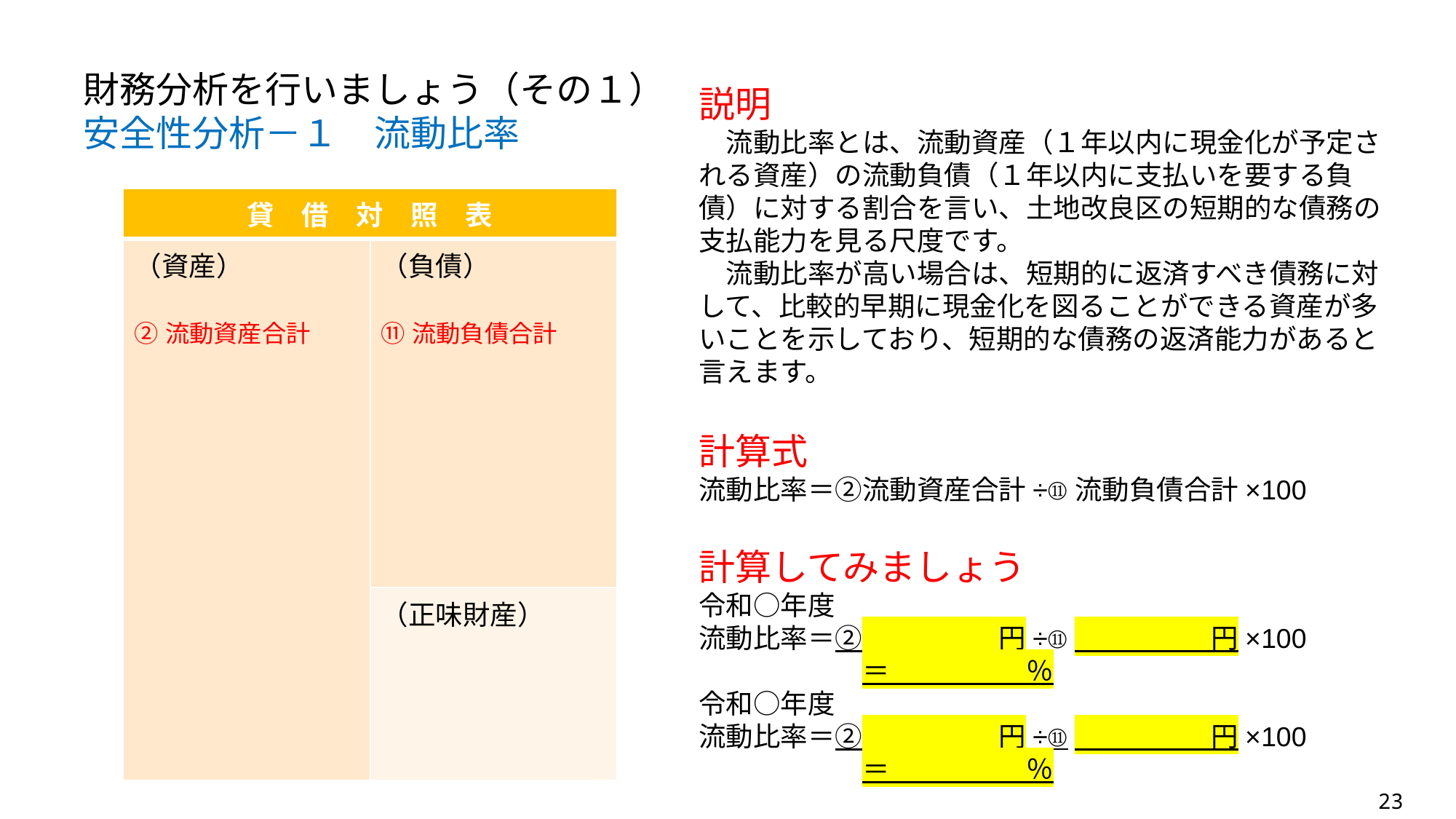

財務分析を行いましょう（その１）
安全性分析－１　流動比率
説明
　流動比率とは、流動資産（１年以内に現金化が予定される資産）の流動負債（１年以内に支払いを要する負債）に対する割合を言い、土地改良区の短期的な債務の支払能力を見る尺度です。
　流動比率が高い場合は、短期的に返済すべき債務に対して、比較的早期に現金化を図ることができる資産が多いことを示しており、短期的な債務の返済能力があると言えます。
| 貸　借　対　照　表 |  |
| --- | --- |
| （資産） ②流動資産合計 | （負債） ⑪流動負債合計 |
|  | （正味財産） |
計算式
流動比率＝②流動資産合計÷⑪流動負債合計×100
計算してみましょう
令和○年度
流動比率＝②　　　　　円÷⑪　　　　　円×100
　　　　　　＝　　　　　％
令和○年度
流動比率＝②　　　　　円÷⑪　　　　　円×100
　　　　　　＝　　　　　％
23